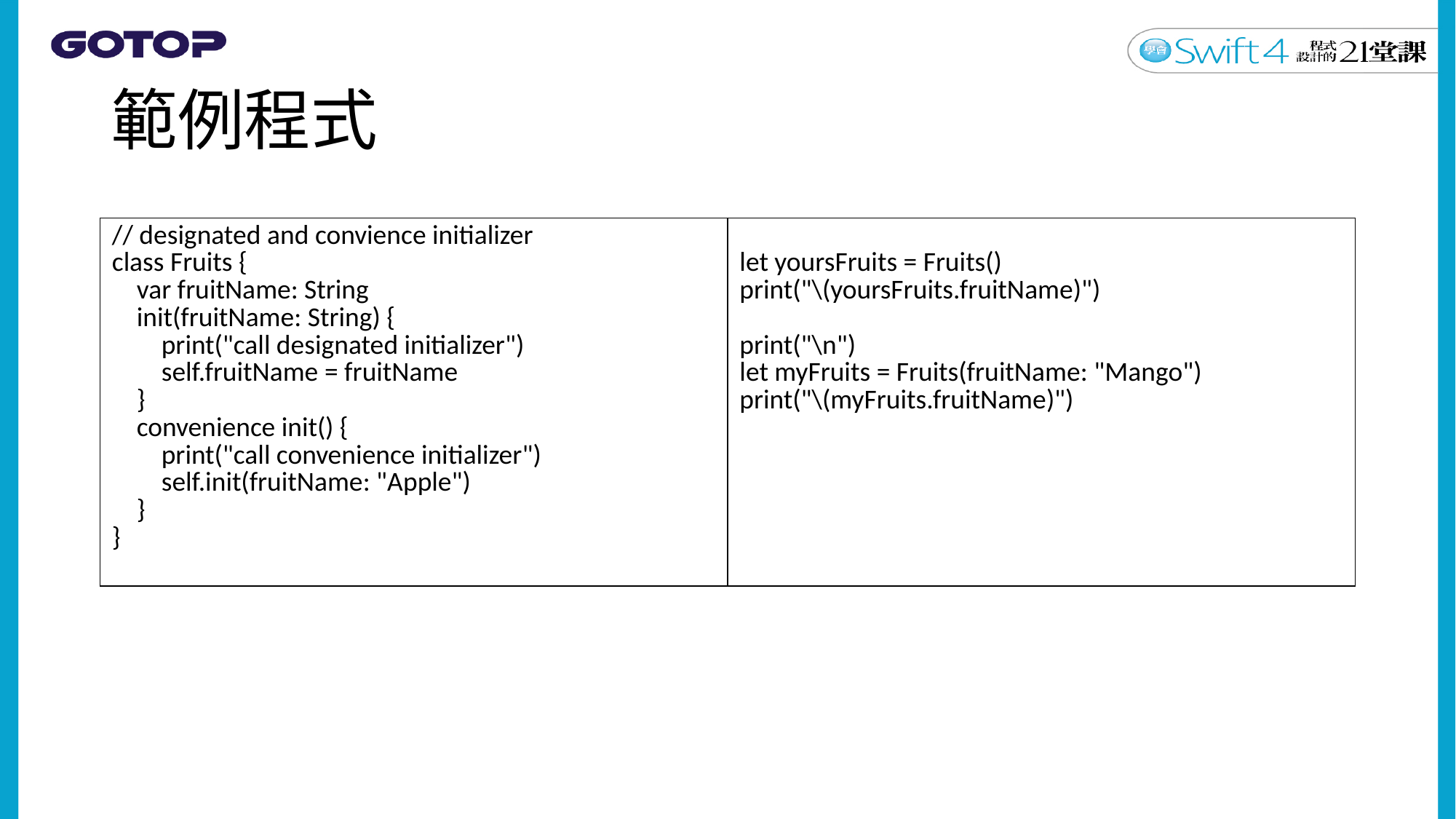

# 範例程式
| // designated and convience initializer class Fruits { var fruitName: String init(fruitName: String) { print("call designated initializer") self.fruitName = fruitName } convenience init() { print("call convenience initializer") self.init(fruitName: "Apple") } } | let yoursFruits = Fruits() print("\(yoursFruits.fruitName)") print("\n") let myFruits = Fruits(fruitName: "Mango") print("\(myFruits.fruitName)") |
| --- | --- |